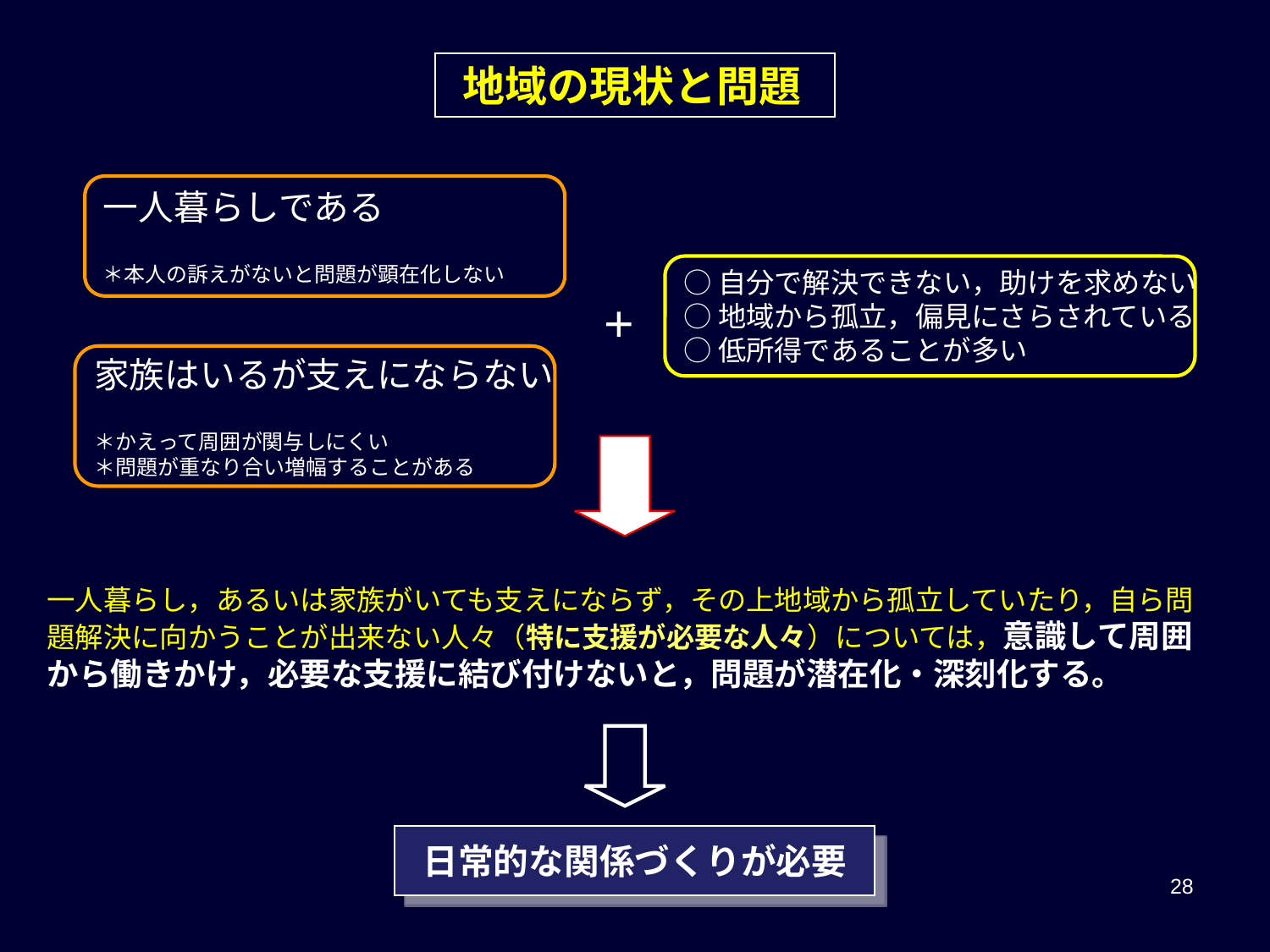

地域の現状と問題
一人暮らしである

＊本人の訴えがないと問題が顕在化しない
○自分で解決できない，助けを求めない
○地域から孤立，偏見にさらされている
○低所得であることが多い
 ＋
家族はいるが支えにならない

＊かえって周囲が関与しにくい
＊問題が重なり合い増幅することがある

一人暮らし，あるいは家族がいても支えにならず，その上地域から孤立していたり，自ら問題解決に向かうことが出来ない人々（特に支援が必要な人々）については，意識して周囲から働きかけ，必要な支援に結び付けないと，問題が潜在化・深刻化する。

日常的な関係づくりが必要
28